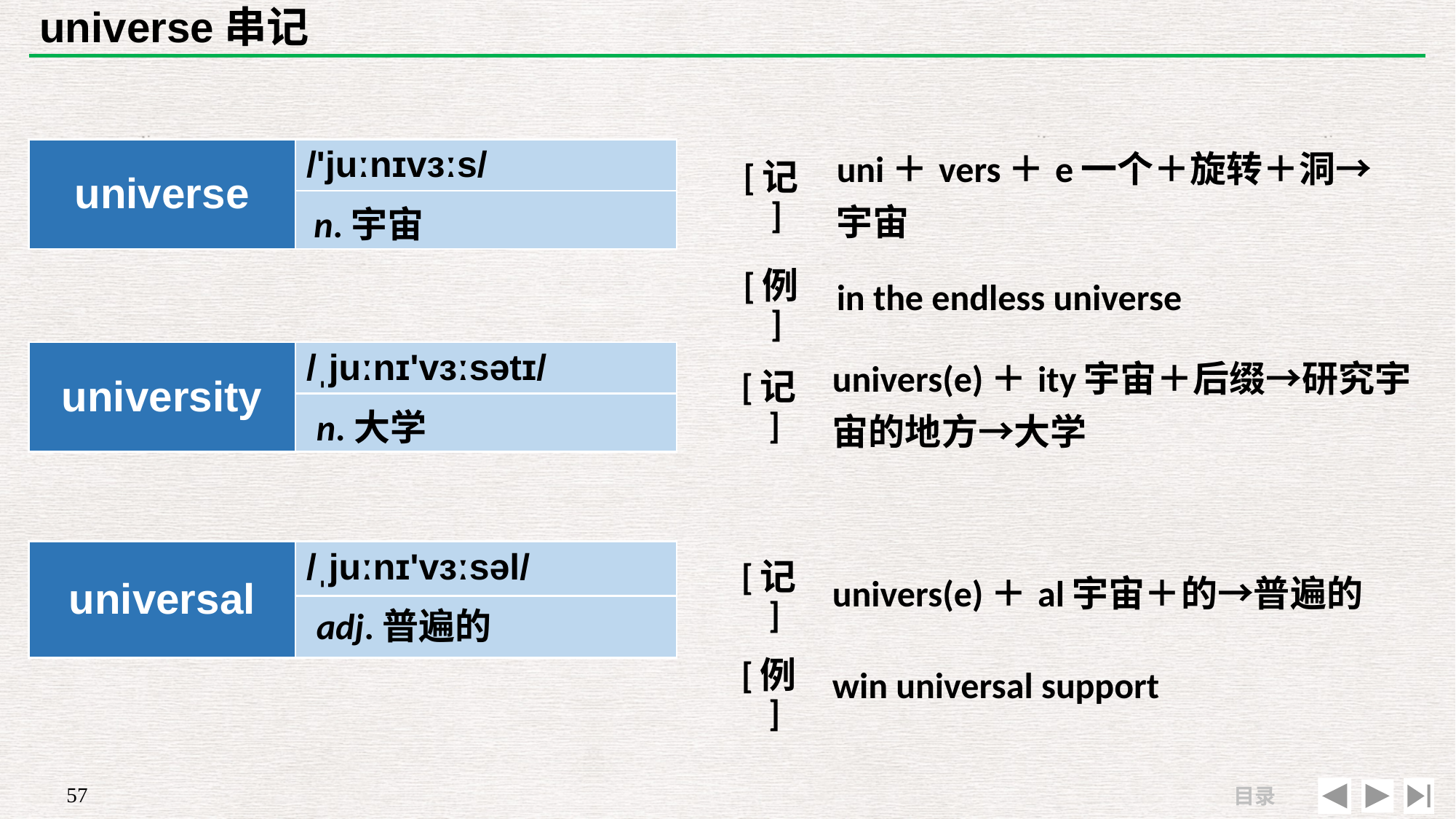

# universe串记

| [记] | uni＋vers＋e一个＋旋转＋洞→宇宙 |
| --- | --- |
| [例] | in the endless universe |
| universe | /'juːnɪvɜːs/ |
| --- | --- |
|  |  |
n.宇宙
| university | /ˌjuːnɪ'vɜːsətɪ/ |
| --- | --- |
|  |  |
| [记] | univers(e)＋ity宇宙＋后缀→研究宇宙的地方→大学 |
| --- | --- |
|  |  |
n.大学
| universal | /ˌjuːnɪ'vɜːsəl/ |
| --- | --- |
|  |  |
| [记] | univers(e)＋al宇宙＋的→普遍的 |
| --- | --- |
| [例] | win universal support |
adj.普遍的